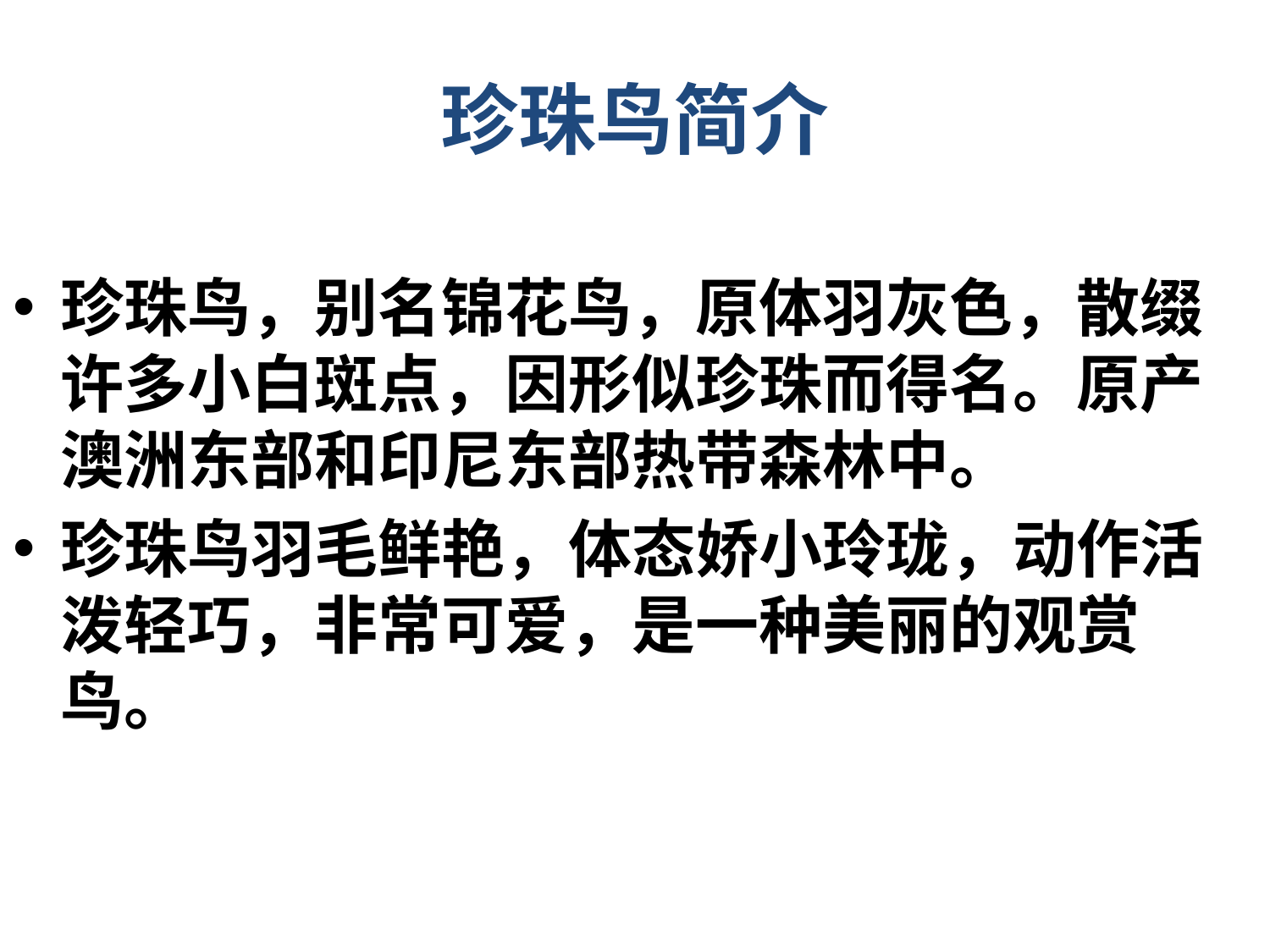

# 珍珠鸟简介
珍珠鸟，别名锦花鸟，原体羽灰色，散缀许多小白斑点，因形似珍珠而得名。原产澳洲东部和印尼东部热带森林中。
珍珠鸟羽毛鲜艳，体态娇小玲珑，动作活泼轻巧，非常可爱，是一种美丽的观赏鸟。